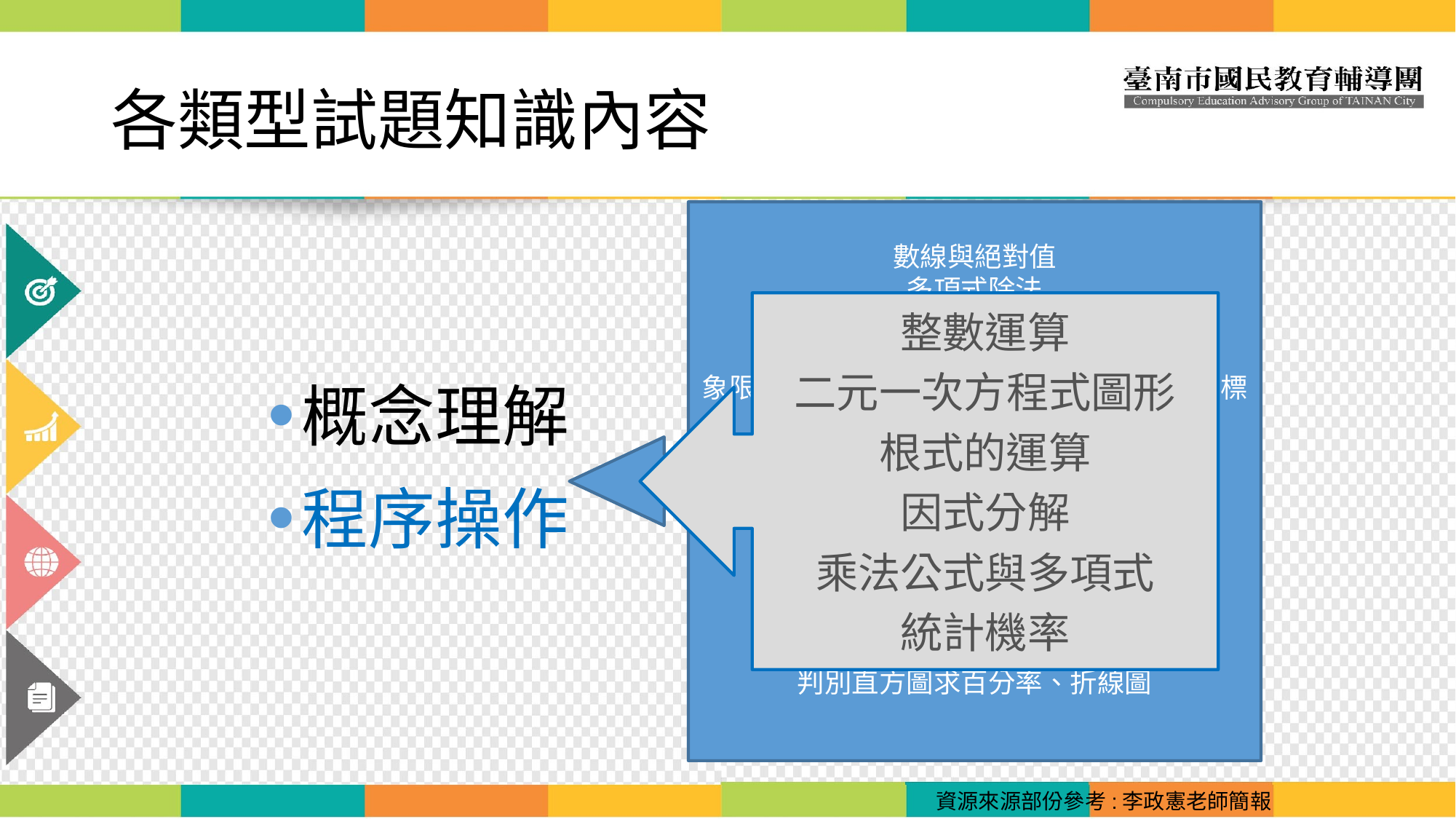

# 各類型試題知識內容
數線與絕對值
多項式除法
判斷質因數
負數、分數、根式的四則運算
象限的意義、二元一次方程式的圖形與點坐標
生活情境與函數
二元一次聯立方程式的解
十字交乘因式分解
生活中的機率、機率的定義
已配方的一元二次式求解
科學記號
二次函數與平移
生活情境列一元一次式並求解
判別直方圖求百分率、折線圖

整數運算
二元一次方程式圖形
根式的運算
因式分解
乘法公式與多項式
統計機率
概念理解
程序操作
資源來源部份參考:李政憲老師簡報